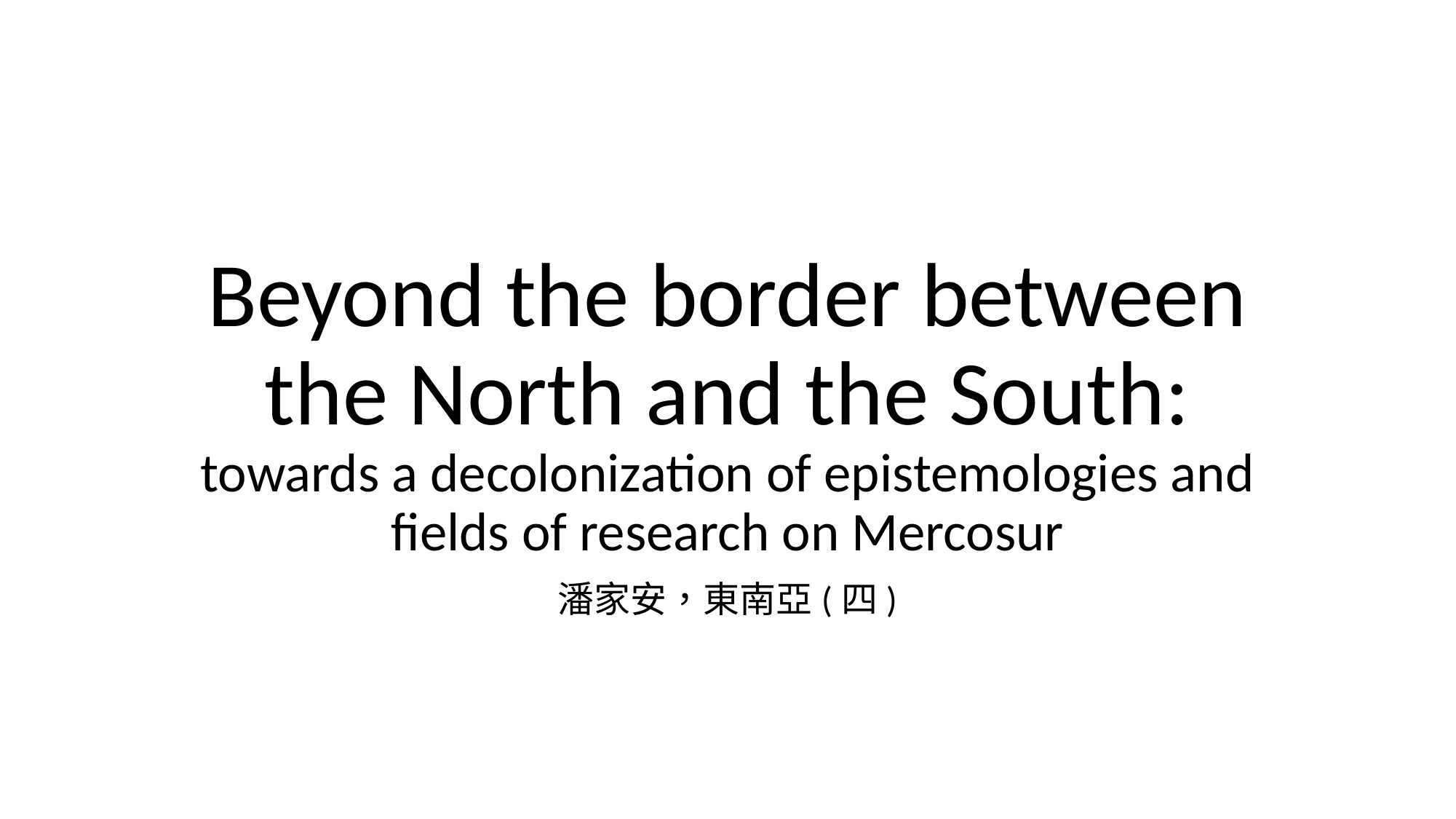

# Beyond the border between the North and the South: towards a decolonization of epistemologies and fields of research on Mercosur
潘家安，東南亞(四)